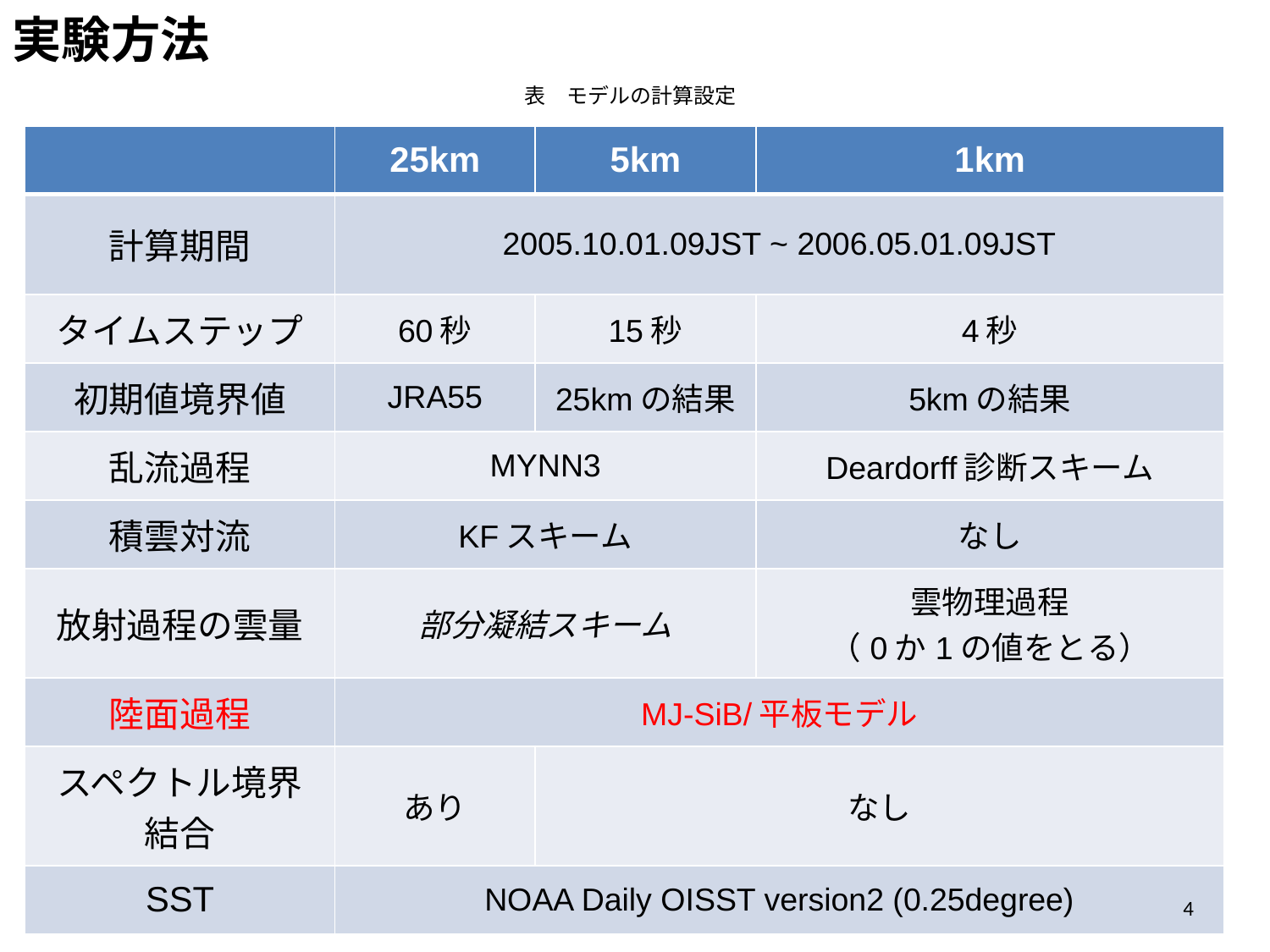

実験方法
表　モデルの計算設定
|  | 25km | 5km | 1km |
| --- | --- | --- | --- |
| 計算期間 | 2005.10.01.09JST ~ 2006.05.01.09JST |  |  |
| タイムステップ | 60秒 | 15秒 | 4秒 |
| 初期値境界値 | JRA55 | 25kmの結果 | 5kmの結果 |
| 乱流過程 | MYNN3 |  | Deardorff診断スキーム |
| 積雲対流 | KFスキーム |  | なし |
| 放射過程の雲量 | 部分凝結スキーム |  | 雲物理過程 （0か1の値をとる） |
| 陸面過程 | MJ-SiB/平板モデル |  |  |
| スペクトル境界結合 | あり | なし |  |
| SST | NOAA Daily OISST version2 (0.25degree) |  |  |
4